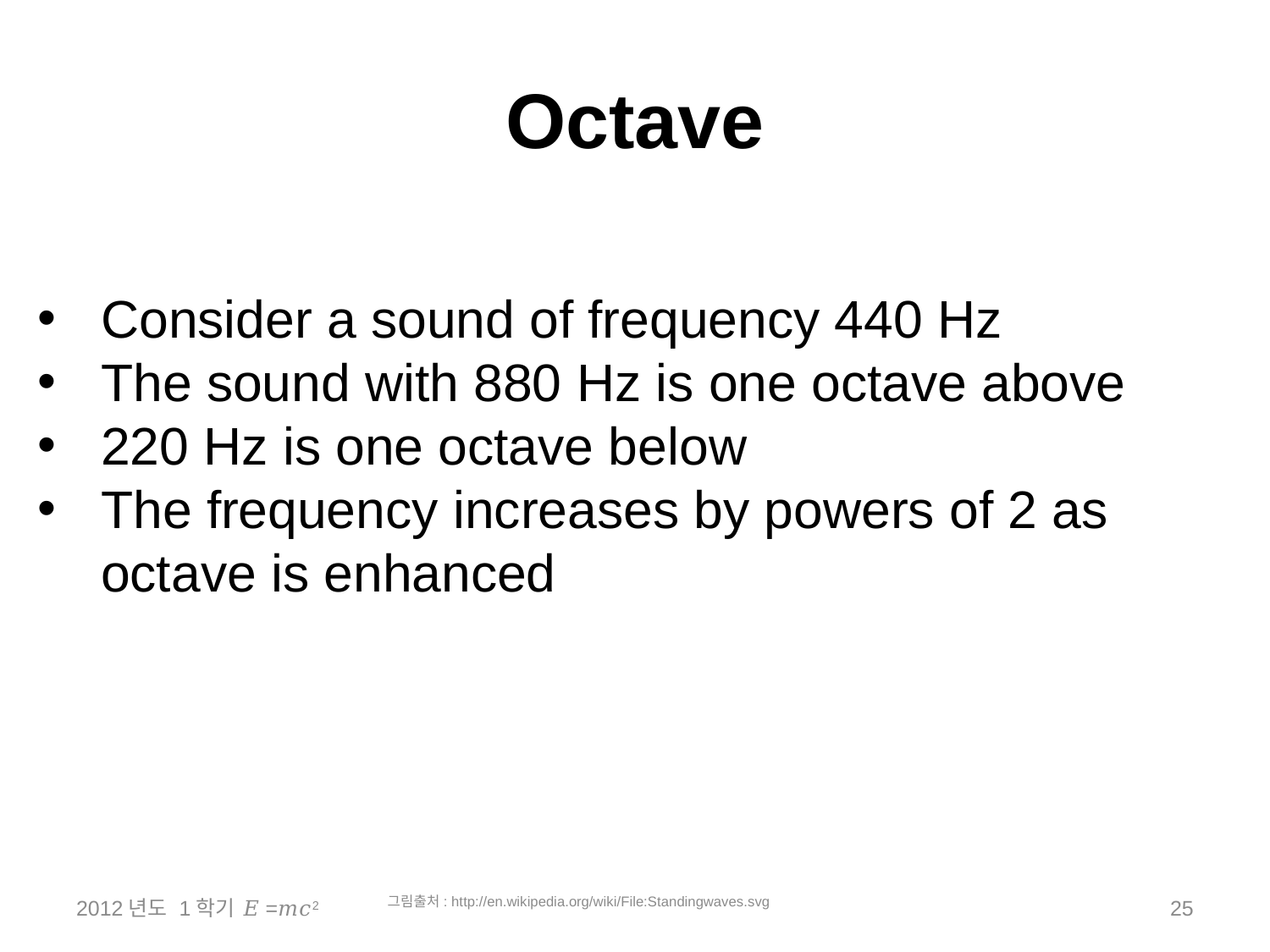

# Octave

Consider a sound of frequency 440 Hz
The sound with 880 Hz is one octave above
220 Hz is one octave below
The frequency increases by powers of 2 as octave is enhanced
그림출처: http://en.wikipedia.org/wiki/File:Standingwaves.svg
2012년도 1학기 𝐸=𝑚𝑐2
25